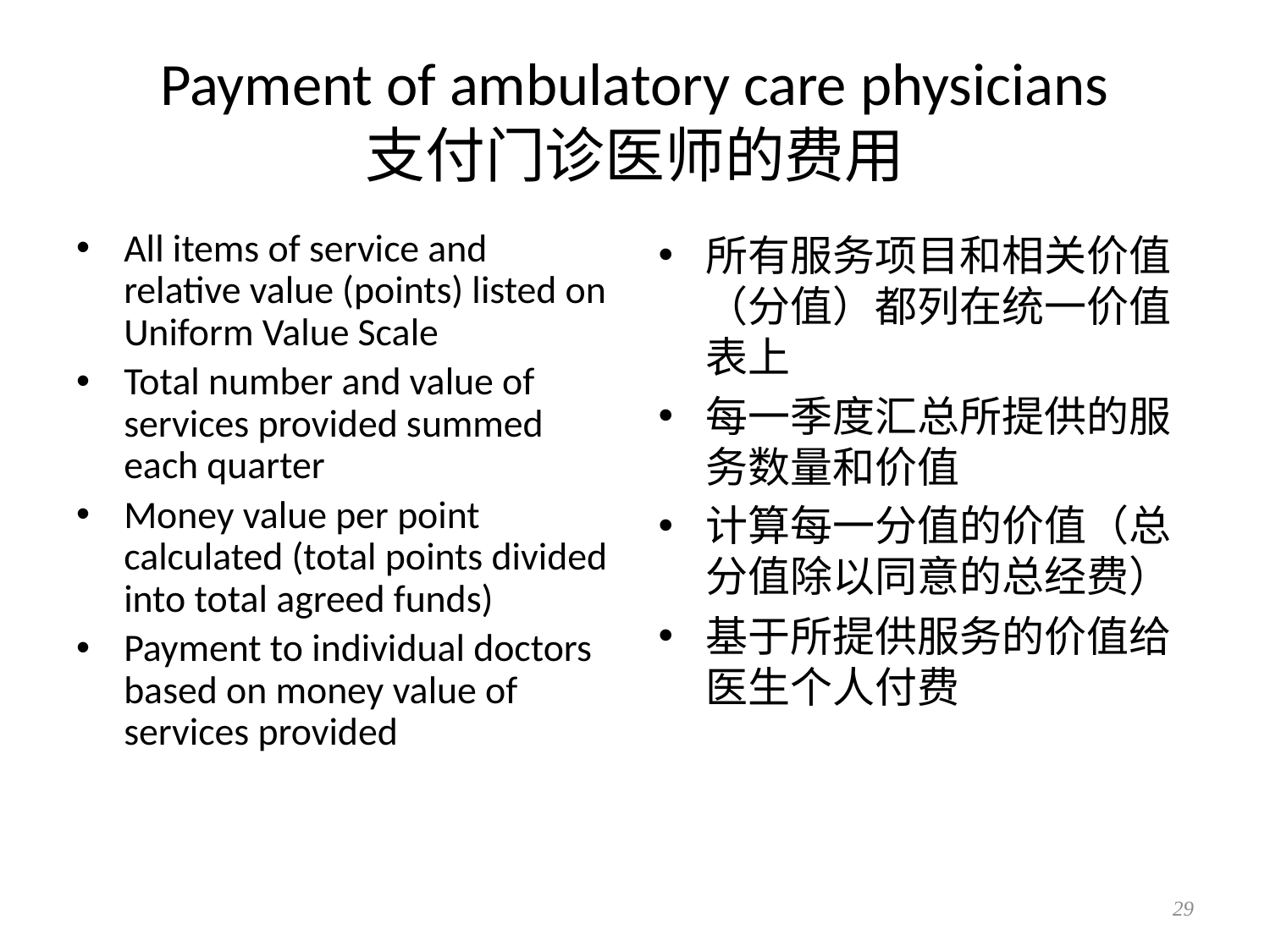

# Payment of ambulatory care physicians 支付门诊医师的费用
All items of service and relative value (points) listed on Uniform Value Scale
Total number and value of services provided summed each quarter
Money value per point calculated (total points divided into total agreed funds)
Payment to individual doctors based on money value of services provided
所有服务项目和相关价值（分值）都列在统一价值表上
每一季度汇总所提供的服务数量和价值
计算每一分值的价值（总分值除以同意的总经费）
基于所提供服务的价值给医生个人付费
29